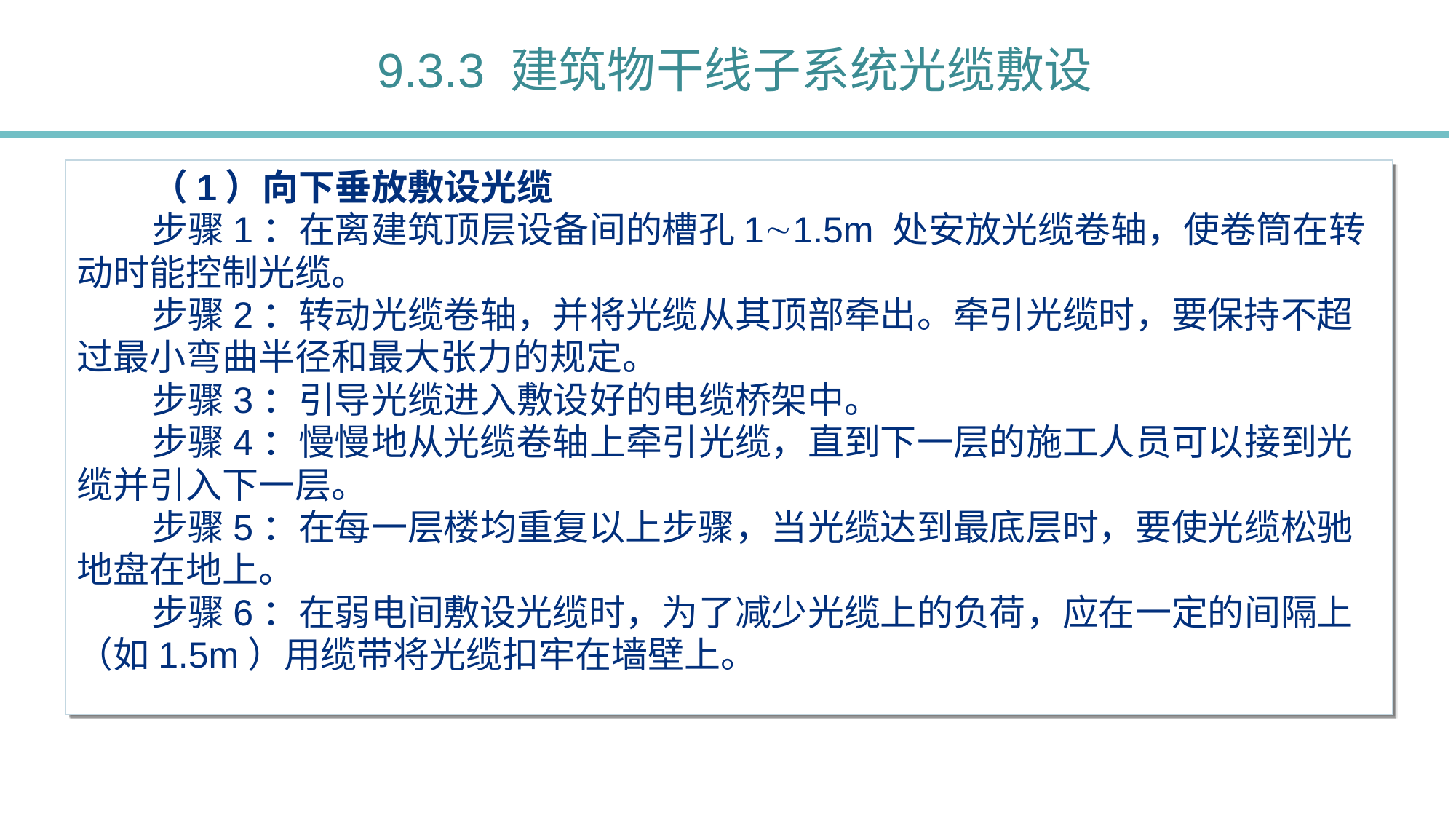

9.3.3 建筑物干线子系统光缆敷设
（1）向下垂放敷设光缆
步骤1：在离建筑顶层设备间的槽孔1∼1.5m 处安放光缆卷轴，使卷筒在转动时能控制光缆。
步骤2：转动光缆卷轴，并将光缆从其顶部牵出。牵引光缆时，要保持不超过最小弯曲半径和最大张力的规定。
步骤3：引导光缆进入敷设好的电缆桥架中。
步骤4：慢慢地从光缆卷轴上牵引光缆，直到下一层的施工人员可以接到光缆并引入下一层。
步骤5：在每一层楼均重复以上步骤，当光缆达到最底层时，要使光缆松驰地盘在地上。
步骤6：在弱电间敷设光缆时，为了减少光缆上的负荷，应在一定的间隔上（如1.5m）用缆带将光缆扣牢在墙壁上。